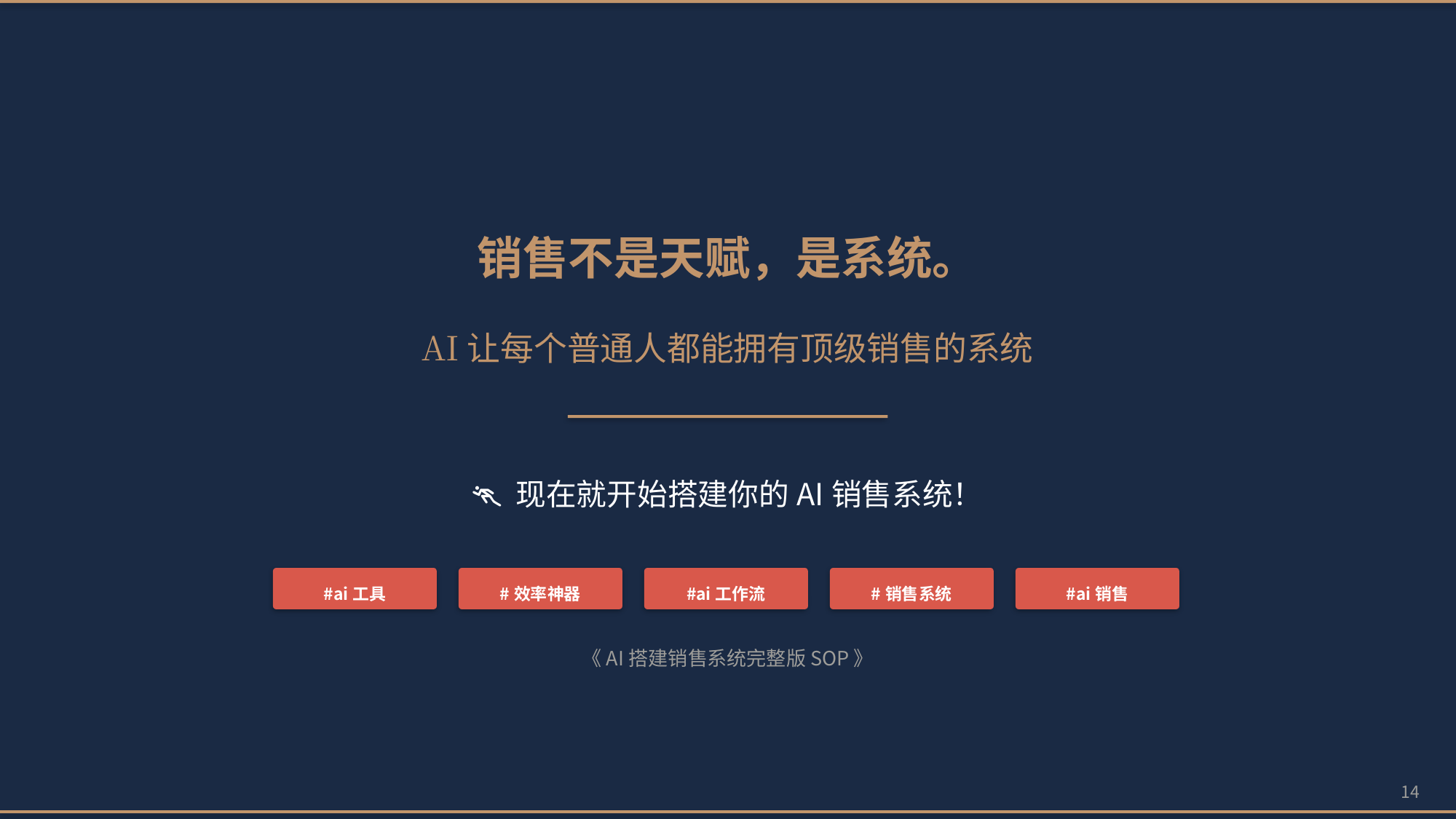

销售不是天赋，是系统。
AI让每个普通人都能拥有顶级销售的系统

🏃 现在就开始搭建你的AI销售系统！

#ai工具
#效率神器
#ai工作流
#销售系统
#ai销售
《AI搭建销售系统完整版SOP》
14